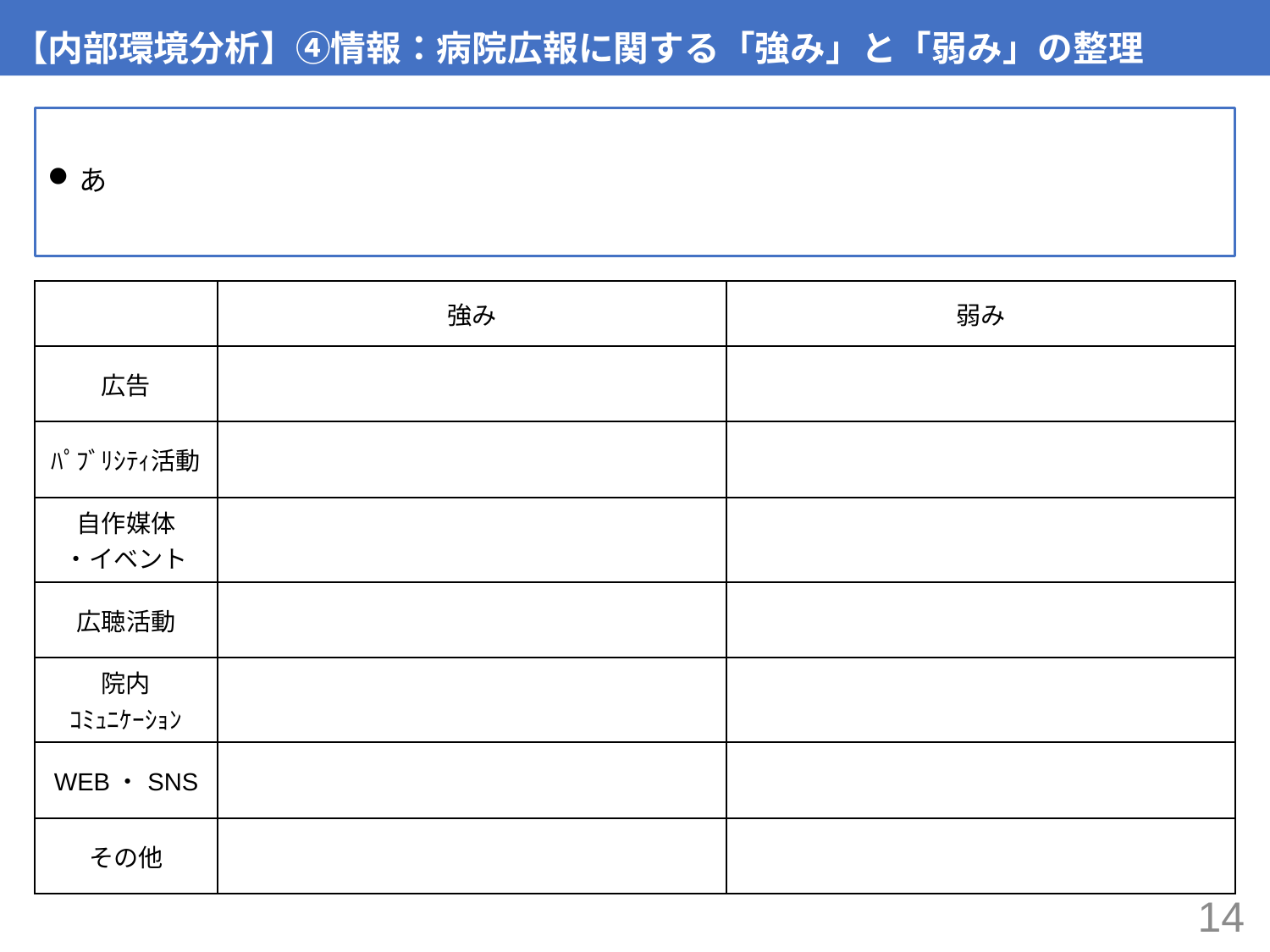

# 【内部環境分析】④情報：病院広報に関する「強み」と「弱み」の整理
あ
|  | 強み | 弱み |
| --- | --- | --- |
| 広告 |  |  |
| ﾊﾟﾌﾞﾘｼﾃｨ活動 |  |  |
| 自作媒体 ・イベント |  |  |
| 広聴活動 |  |  |
| 院内 ｺﾐｭﾆｹｰｼｮﾝ |  |  |
| WEB・SNS |  |  |
| その他 |  |  |
14